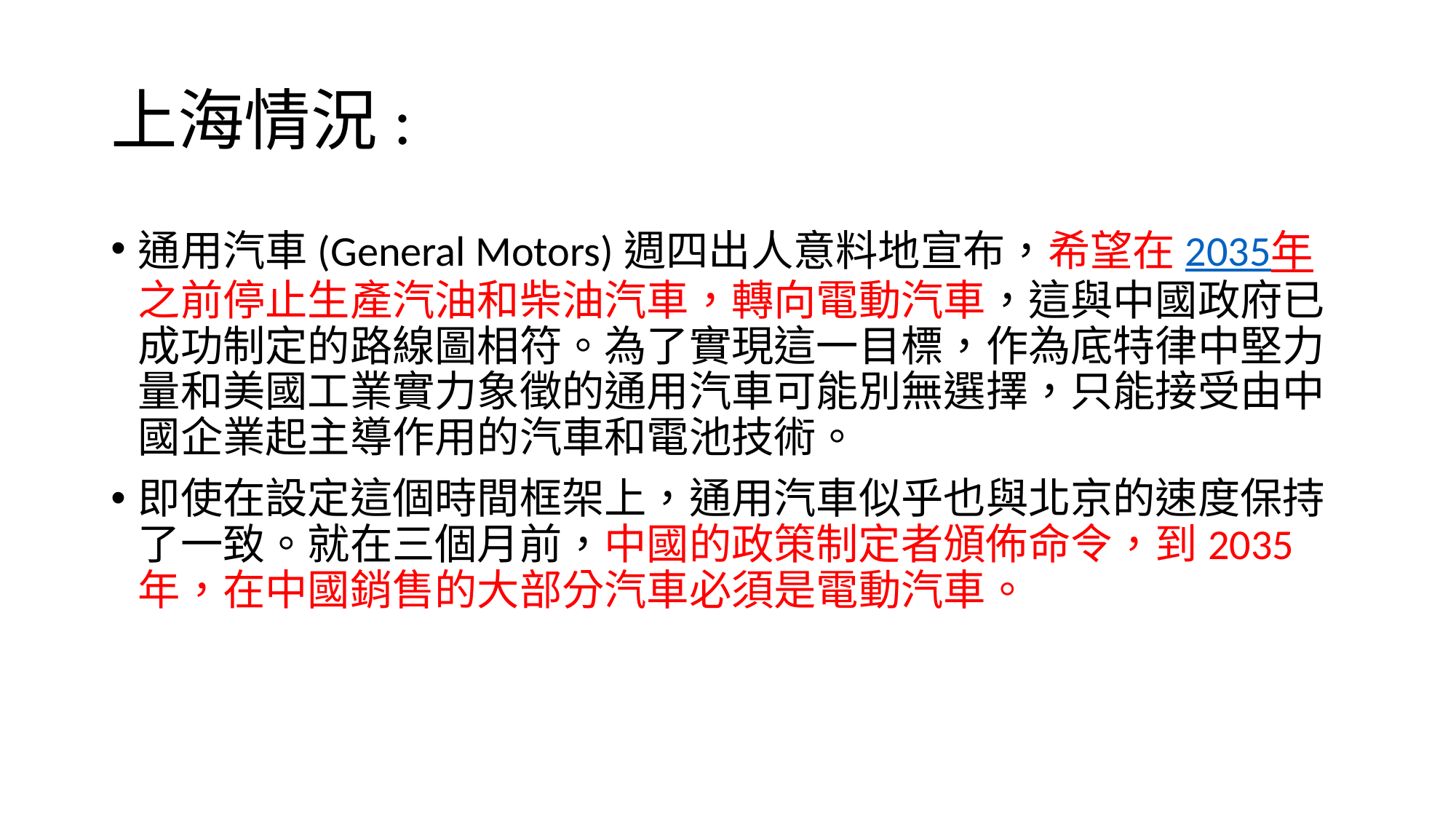

# 上海情況:
通用汽車(General Motors)週四出人意料地宣布，希望在2035年之前停止生產汽油和柴油汽車，轉向電動汽車，這與中國政府已成功制定的路線圖相符。為了實現這一目標，作為底特律中堅力量和美國工業實力象徵的通用汽車可能別無選擇，只能接受由中國企業起主導作用的汽車和電池技術。
即使在設定這個時間框架上，通用汽車似乎也與北京的速度保持了一致。就在三個月前，中國的政策制定者頒佈命令，到2035年，在中國銷售的大部分汽車必須是電動汽車。